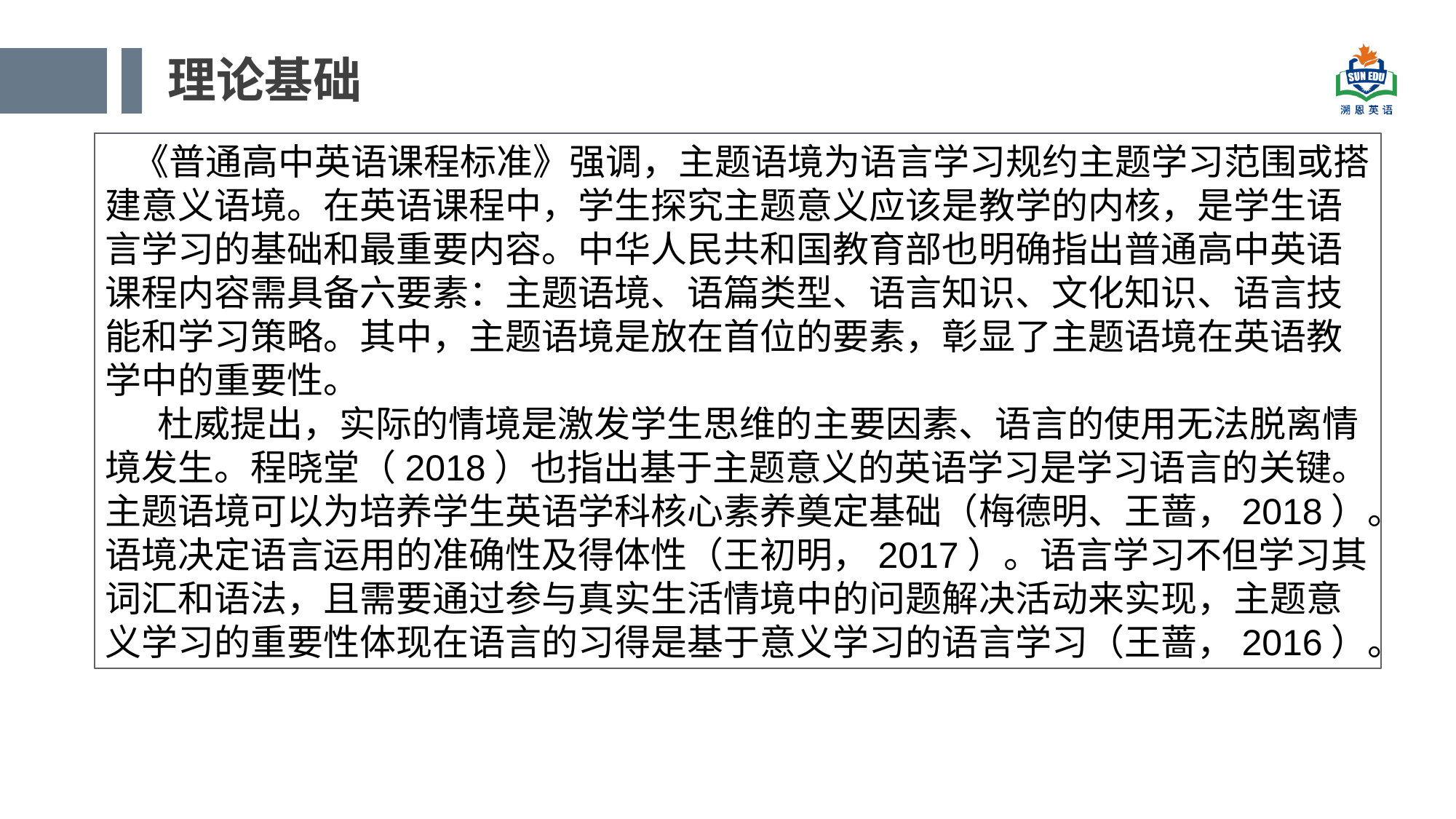

理论基础

《普通高中英语课程标准》强调，主题语境为语言学习规约主题学习范围或搭建意义语境。在英语课程中，学生探究主题意义应该是教学的内核，是学生语言学习的基础和最重要内容。中华人民共和国教育部也明确指出普通高中英语课程内容需具备六要素：主题语境、语篇类型、语言知识、文化知识、语言技能和学习策略。其中，主题语境是放在首位的要素，彰显了主题语境在英语教学中的重要性。
  杜威提出，实际的情境是激发学生思维的主要因素、语言的使用无法脱离情境发生。程晓堂（2018）也指出基于主题意义的英语学习是学习语言的关键。主题语境可以为培养学生英语学科核心素养奠定基础（梅德明、王蔷，2018）。语境决定语言运用的准确性及得体性（王初明，2017）。语言学习不但学习其词汇和语法，且需要通过参与真实生活情境中的问题解决活动来实现，主题意义学习的重要性体现在语言的习得是基于意义学习的语言学习（王蔷，2016）。
添加标题
5